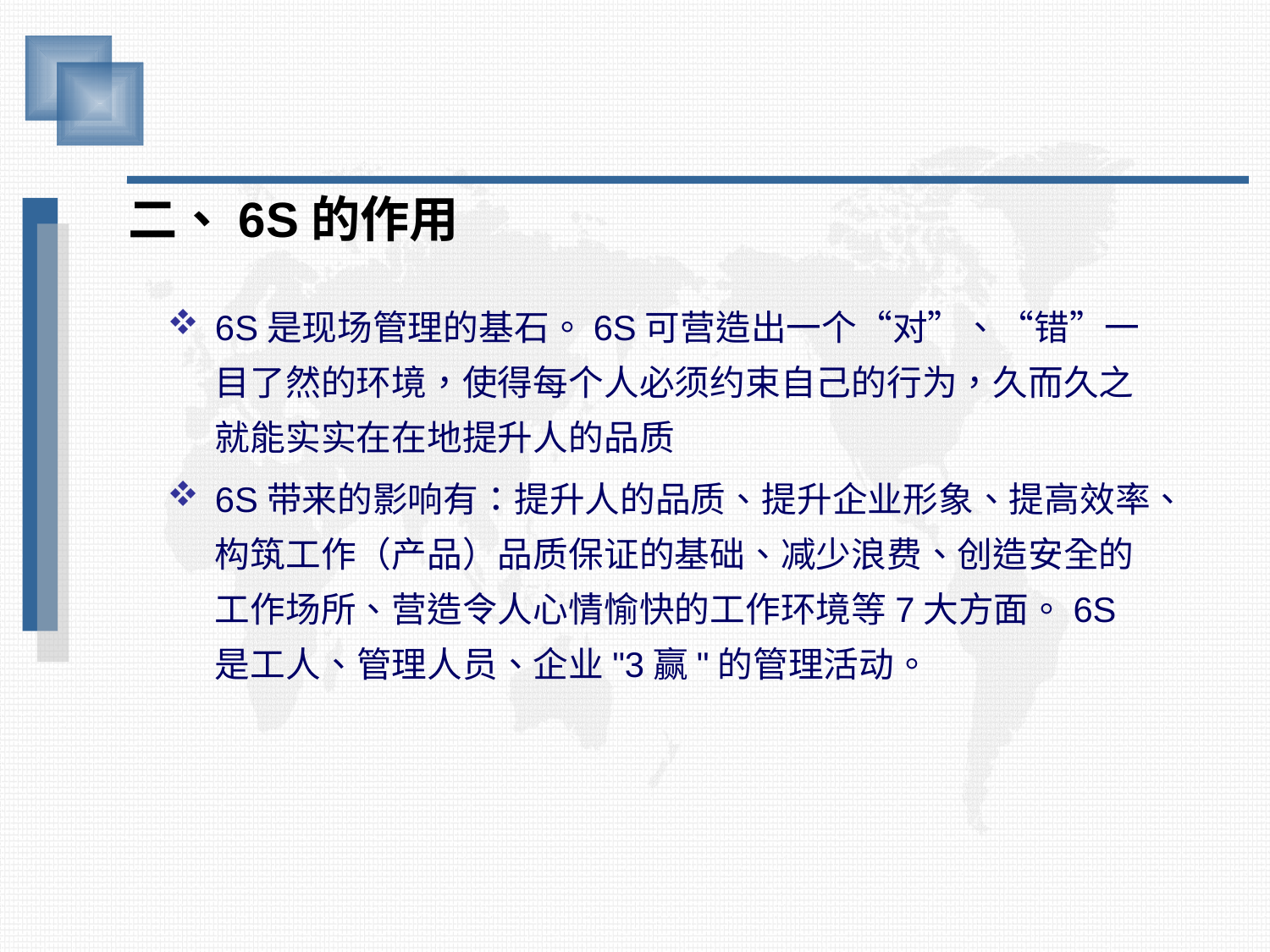

二、6S的作用
6S是现场管理的基石。6S可营造出一个“对”、“错”一目了然的环境，使得每个人必须约束自己的行为，久而久之就能实实在在地提升人的品质
6S带来的影响有：提升人的品质、提升企业形象、提高效率、构筑工作（产品）品质保证的基础、减少浪费、创造安全的工作场所、营造令人心情愉快的工作环境等7大方面。6S是工人、管理人员、企业"3赢"的管理活动。